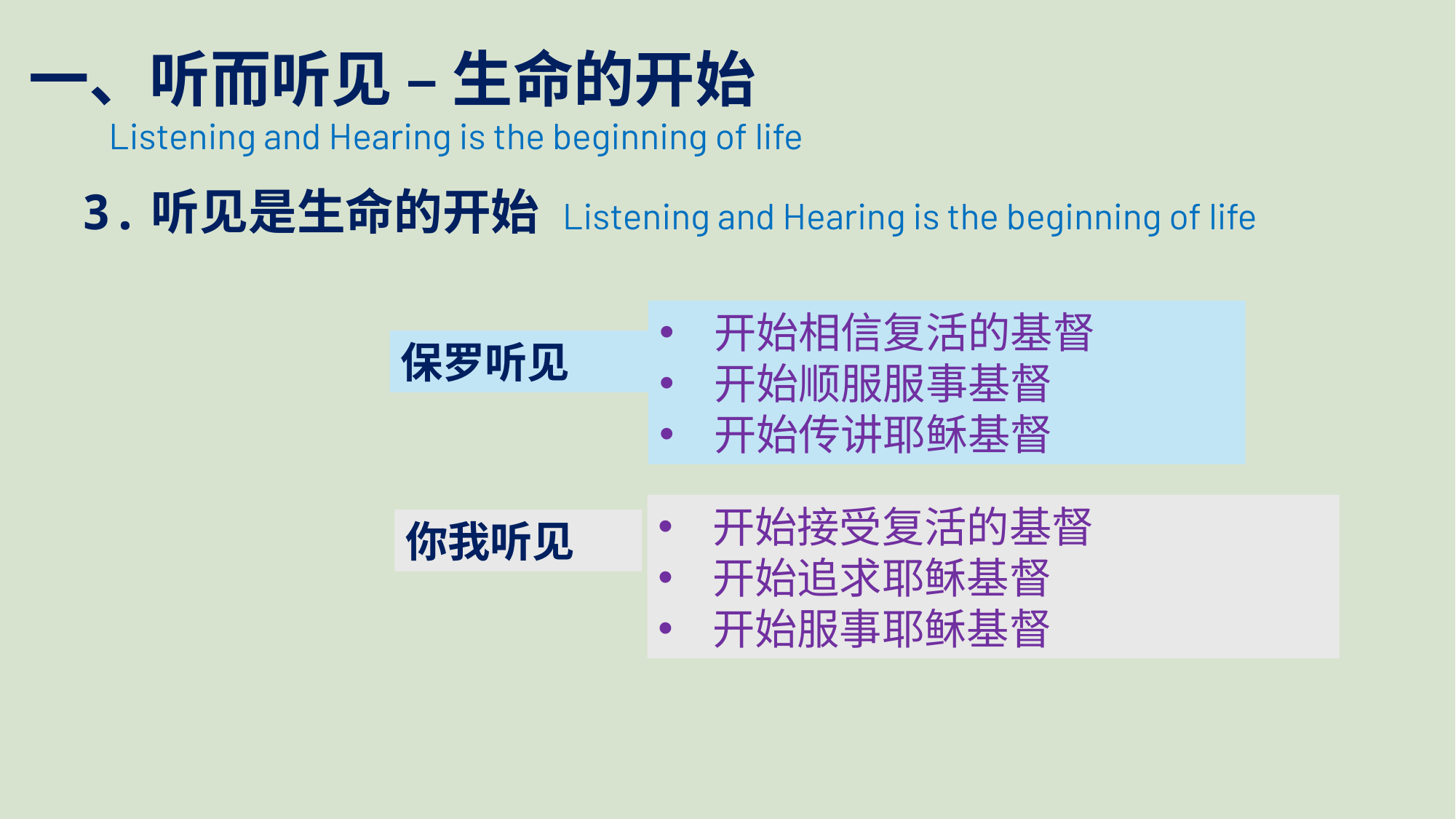

一、听而听见 – 生命的开始
           Listening and Hearing is the beginning of life
3.听见是生命的开始 Listening and Hearing is the beginning of life
开始相信复活的基督
开始顺服服事基督
开始传讲耶稣基督
保罗听见
开始接受复活的基督
开始追求耶稣基督
开始服事耶稣基督
你我听见